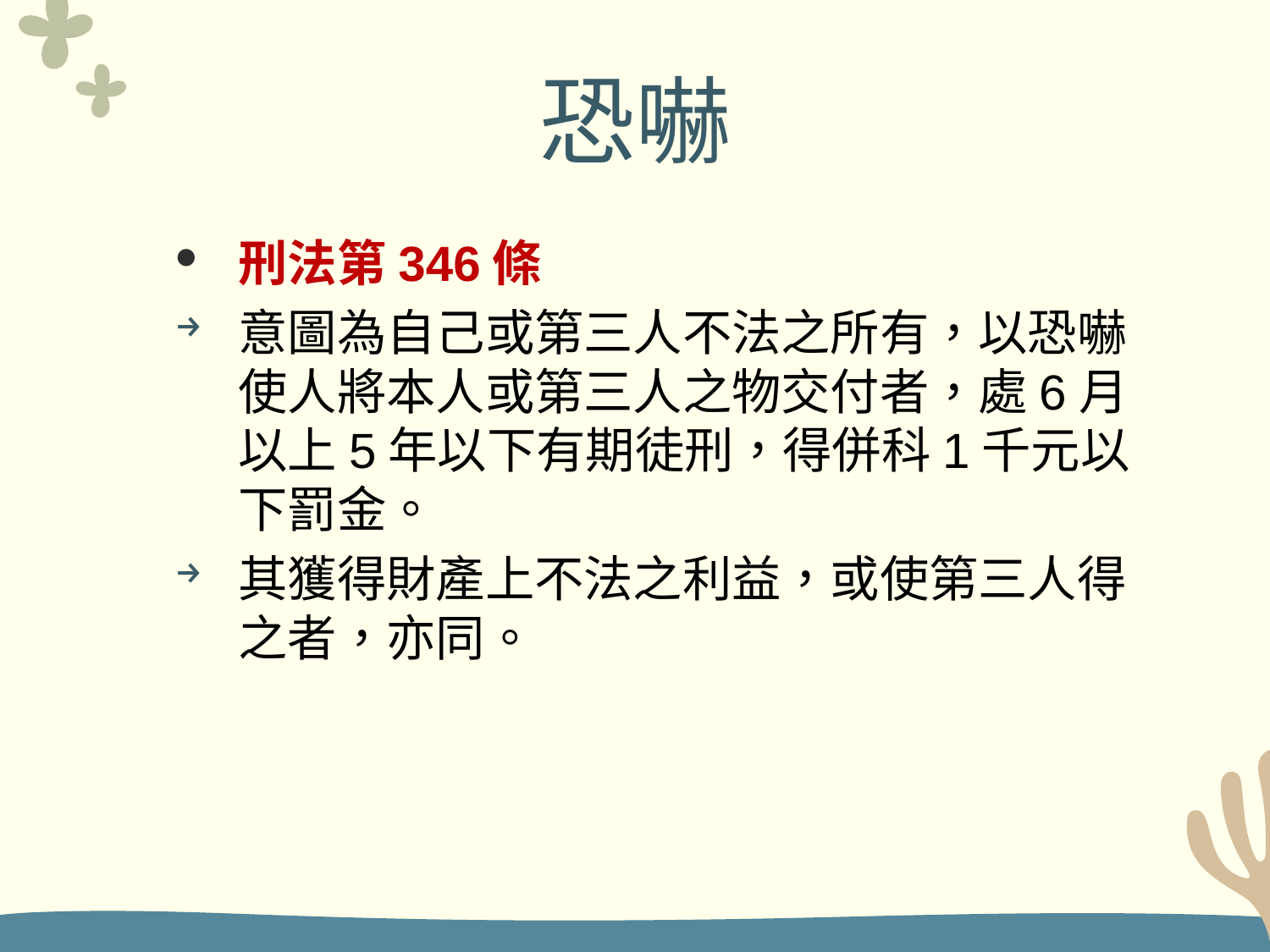

# 恐嚇

刑法第346條
意圖為自己或第三人不法之所有，以恐嚇使人將本人或第三人之物交付者，處6月以上5年以下有期徒刑，得併科1千元以下罰金。
其獲得財產上不法之利益，或使第三人得之者，亦同。